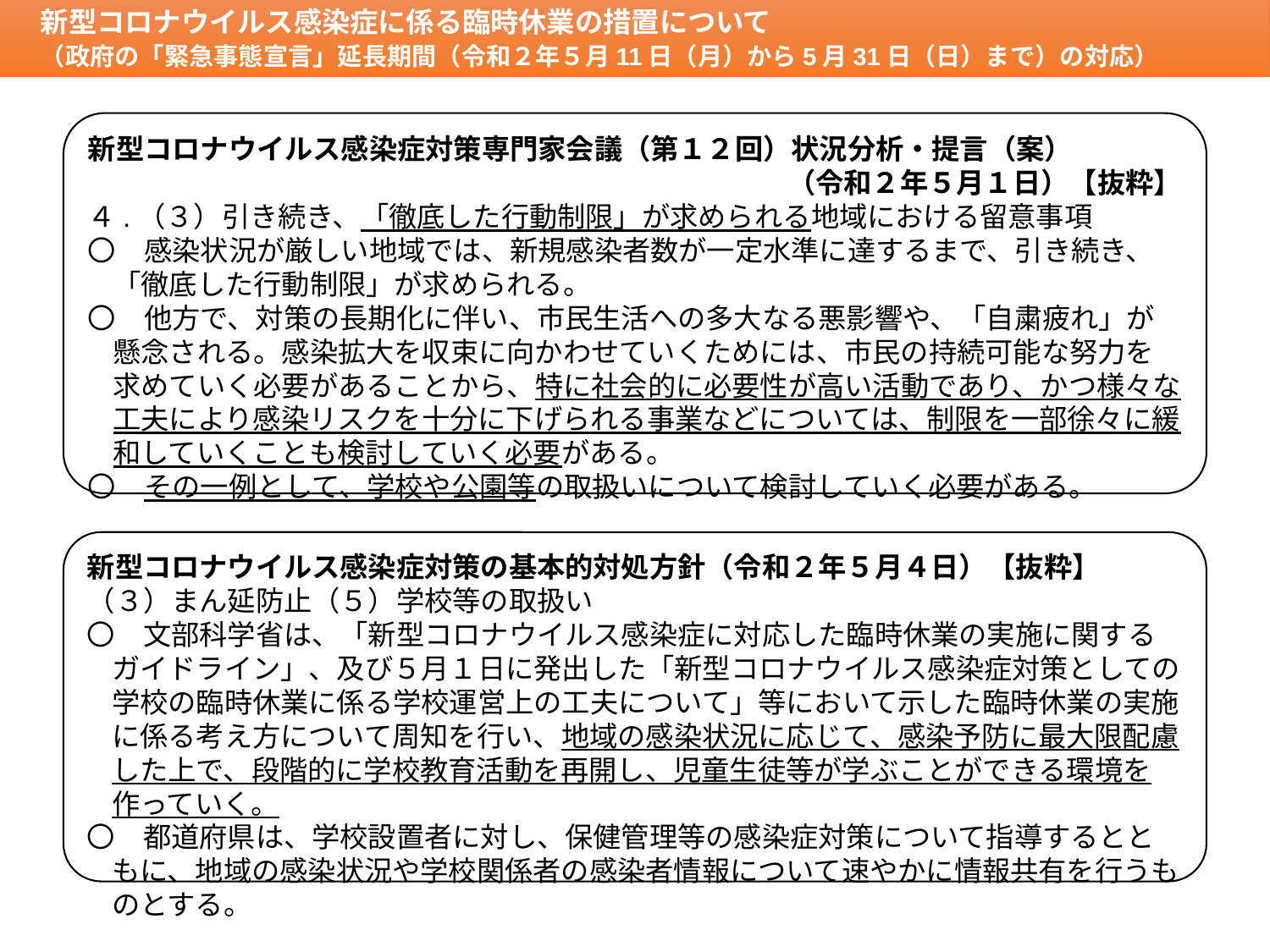

新型コロナウイルス感染症に係る臨時休業の措置について
　（政府の「緊急事態宣言」延長期間（令和２年５月11日（月）から5月31日（日）まで）の対応）
新型コロナウイルス感染症対策専門家会議（第１２回）状況分析・提言（案）
（令和２年５月１日）【抜粋】
４.（３）引き続き、「徹底した行動制限」が求められる地域における留意事項
〇　感染状況が厳しい地域では、新規感染者数が一定水準に達するまで、引き続き、「徹底した行動制限」が求められる。
〇　他方で、対策の長期化に伴い、市民生活への多大なる悪影響や、「自粛疲れ」が懸念される。感染拡大を収束に向かわせていくためには、市民の持続可能な努力を求めていく必要があることから、特に社会的に必要性が高い活動であり、かつ様々な工夫により感染リスクを十分に下げられる事業などについては、制限を一部徐々に緩和していくことも検討していく必要がある。
〇　その一例として、学校や公園等の取扱いについて検討していく必要がある。

新型コロナウイルス感染症対策の基本的対処方針（令和２年５月４日）【抜粋】
（３）まん延防止（５）学校等の取扱い
〇　文部科学省は、「新型コロナウイルス感染症に対応した臨時休業の実施に関するガイドライン」、及び５月１日に発出した「新型コロナウイルス感染症対策としての学校の臨時休業に係る学校運営上の工夫について」等において示した臨時休業の実施に係る考え方について周知を行い、地域の感染状況に応じて、感染予防に最大限配慮した上で、段階的に学校教育活動を再開し、児童生徒等が学ぶことができる環境を作っていく。
〇　都道府県は、学校設置者に対し、保健管理等の感染症対策について指導するとともに、地域の感染状況や学校関係者の感染者情報について速やかに情報共有を行うものとする。